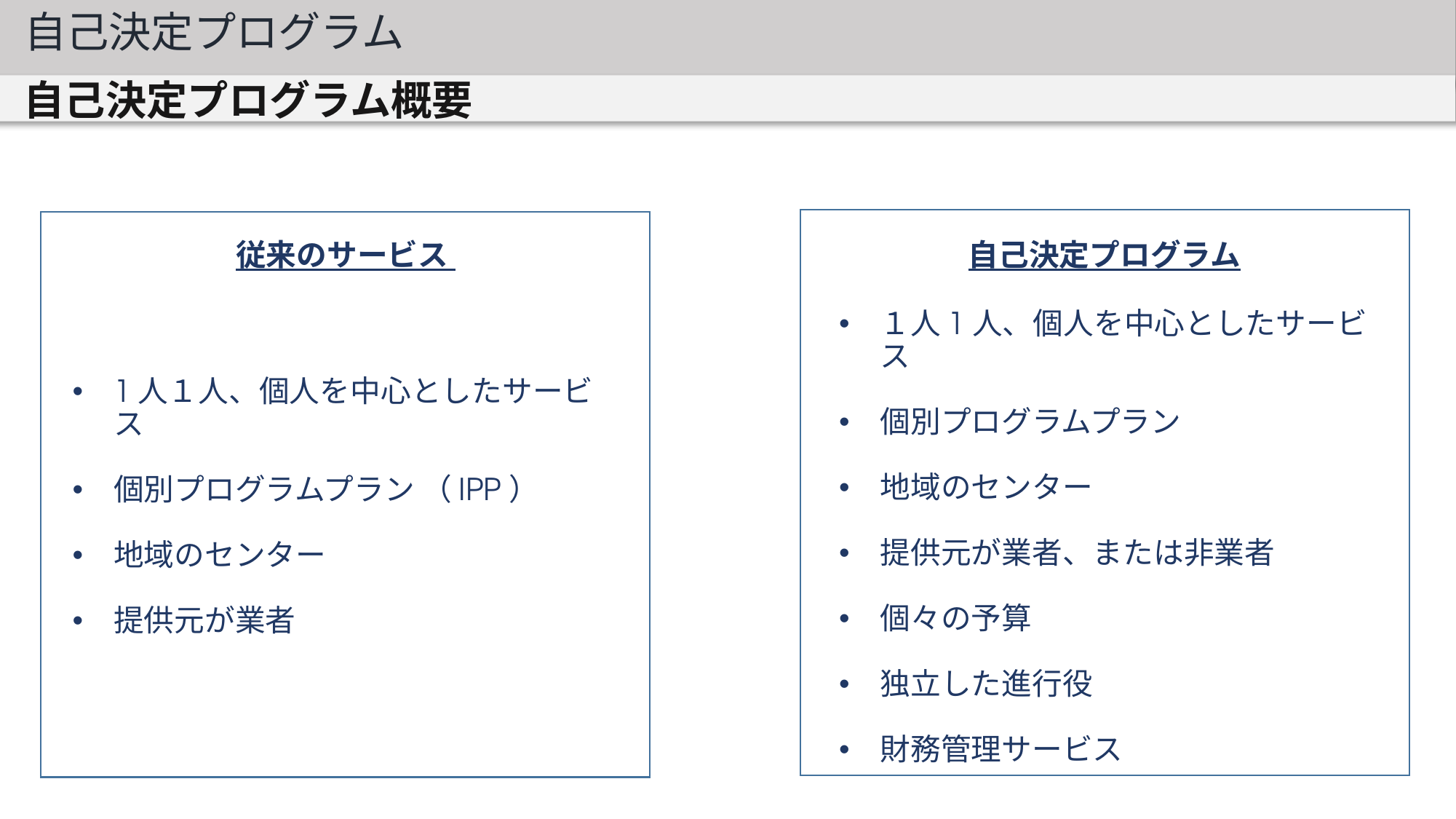

自己決定プログラム
自己決定プログラム概要

従来のサービス
自己決定プログラム

1人１人、個人を中心としたサービス

個別プログラムプラン （IPP）

地域のセンター

提供元が業者
１人1人、個人を中心としたサービス

個別プログラムプラン

地域のセンター

提供元が業者、または非業者

個々の予算

独立した進行役

財務管理サービス